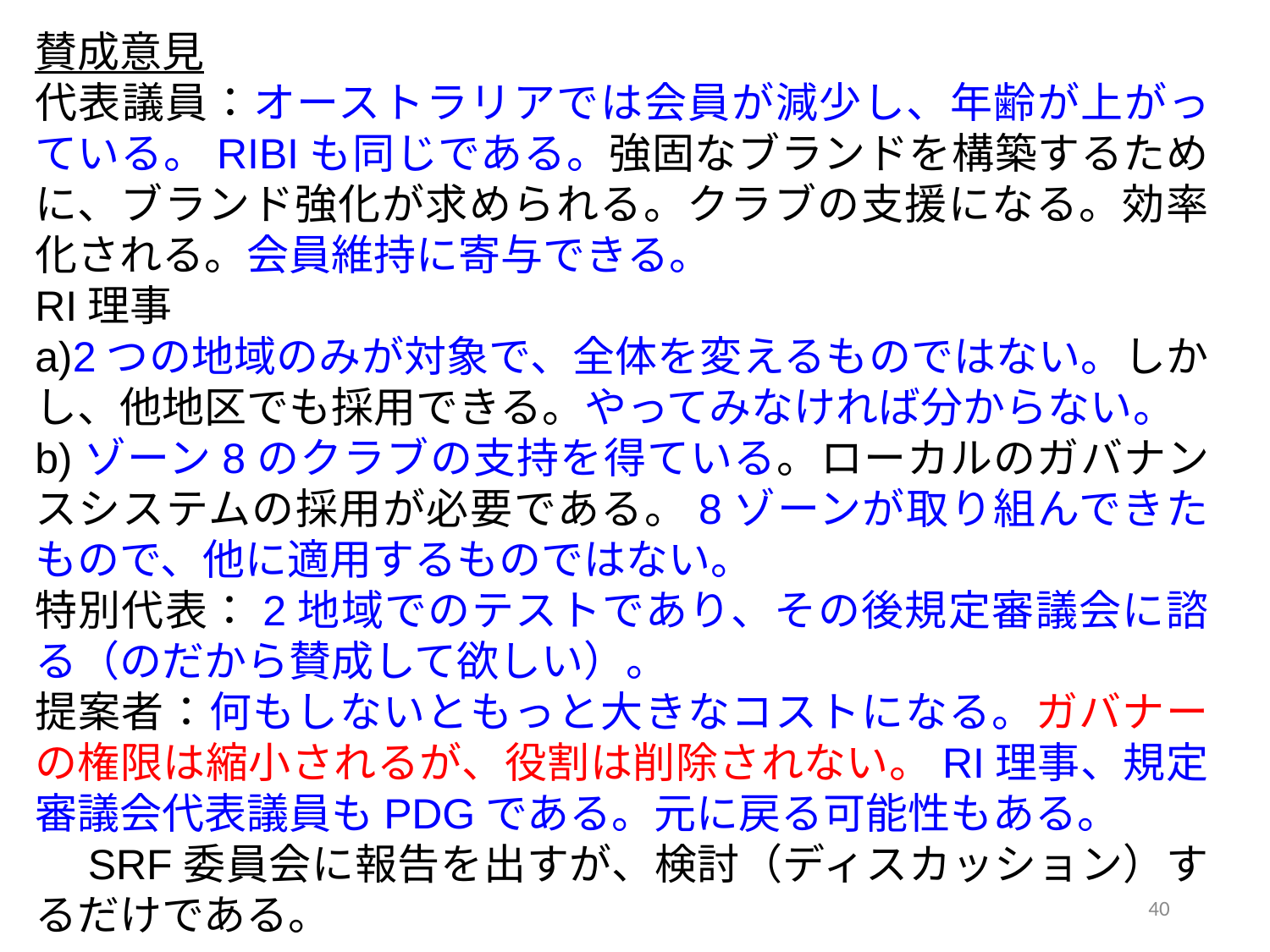

賛成意見
代表議員：オーストラリアでは会員が減少し、年齢が上がっている。RIBIも同じである。強固なブランドを構築するために、ブランド強化が求められる。クラブの支援になる。効率化される。会員維持に寄与できる。
RI理事
a)2つの地域のみが対象で、全体を変えるものではない。しかし、他地区でも採用できる。やってみなければ分からない。
b)ゾーン8のクラブの支持を得ている。ローカルのガバナンスシステムの採用が必要である。8ゾーンが取り組んできたもので、他に適用するものではない。
特別代表：2地域でのテストであり、その後規定審議会に諮る（のだから賛成して欲しい）。
提案者：何もしないともっと大きなコストになる。ガバナーの権限は縮小されるが、役割は削除されない。RI理事、規定審議会代表議員もPDGである。元に戻る可能性もある。
　SRF委員会に報告を出すが、検討（ディスカッション）するだけである。
40